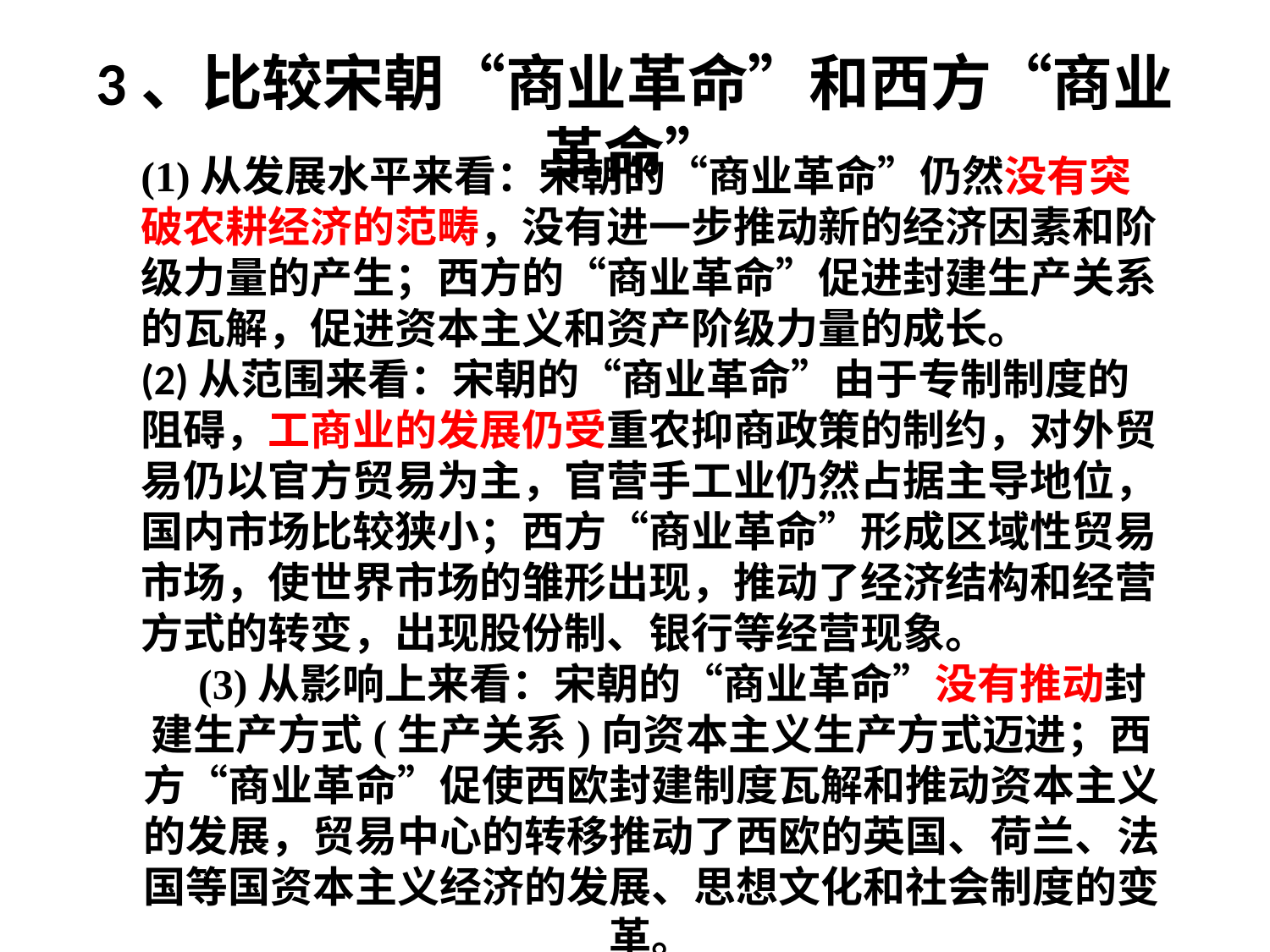

# 3、比较宋朝“商业革命”和西方“商业革命”

(1)从发展水平来看：宋朝的“商业革命”仍然没有突破农耕经济的范畴，没有进一步推动新的经济因素和阶级力量的产生；西方的“商业革命”促进封建生产关系的瓦解，促进资本主义和资产阶级力量的成长。(2)从范围来看：宋朝的“商业革命”由于专制制度的阻碍，工商业的发展仍受重农抑商政策的制约，对外贸易仍以官方贸易为主，官营手工业仍然占据主导地位，国内市场比较狭小；西方“商业革命”形成区域性贸易市场，使世界市场的雏形出现，推动了经济结构和经营方式的转变，出现股份制、银行等经营现象。(3)从影响上来看：宋朝的“商业革命”没有推动封建生产方式(生产关系)向资本主义生产方式迈进；西方“商业革命”促使西欧封建制度瓦解和推动资本主义的发展，贸易中心的转移推动了西欧的英国、荷兰、法国等国资本主义经济的发展、思想文化和社会制度的变革。